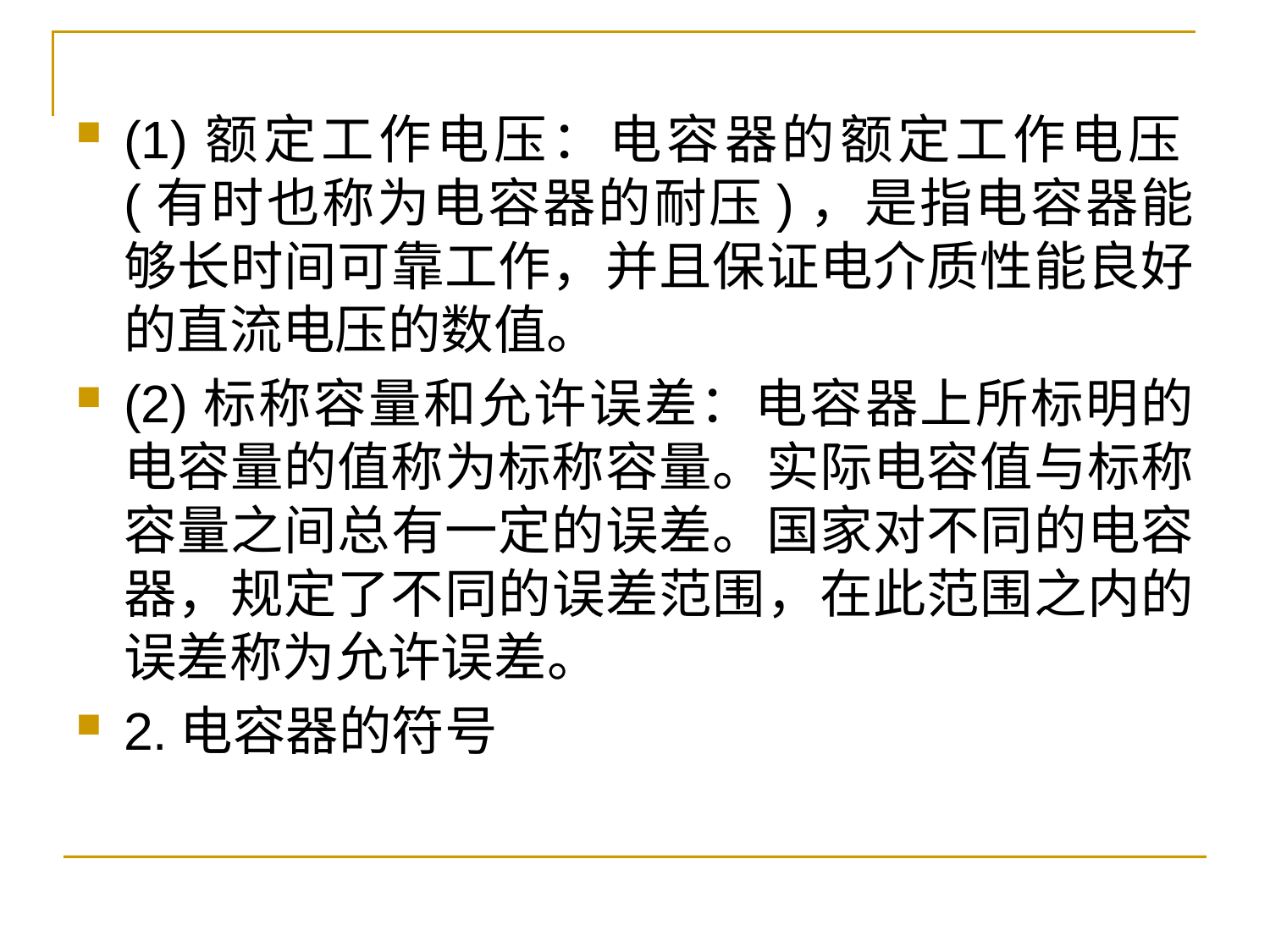

(1)额定工作电压：电容器的额定工作电压(有时也称为电容器的耐压)，是指电容器能够长时间可靠工作，并且保证电介质性能良好的直流电压的数值。
(2)标称容量和允许误差：电容器上所标明的电容量的值称为标称容量。实际电容值与标称容量之间总有一定的误差。国家对不同的电容器，规定了不同的误差范围，在此范围之内的误差称为允许误差。
2.电容器的符号